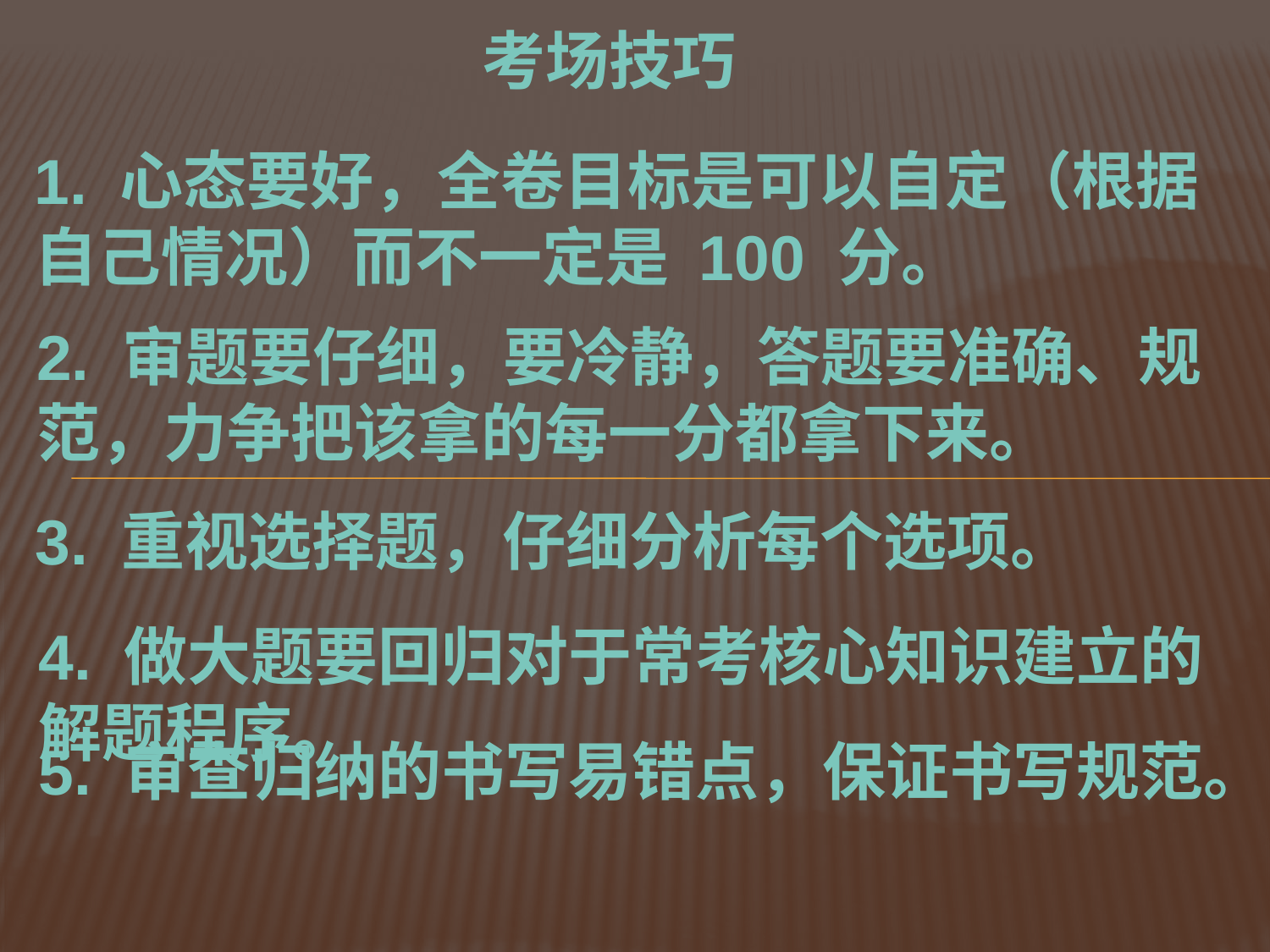

考场技巧
1. 心态要好，全卷目标是可以自定（根据自己情况）而不一定是 100 分。
2. 审题要仔细，要冷静，答题要准确、规范，力争把该拿的每一分都拿下来。
3. 重视选择题，仔细分析每个选项。
4. 做大题要回归对于常考核心知识建立的解题程序。
5. 审查归纳的书写易错点，保证书写规范。